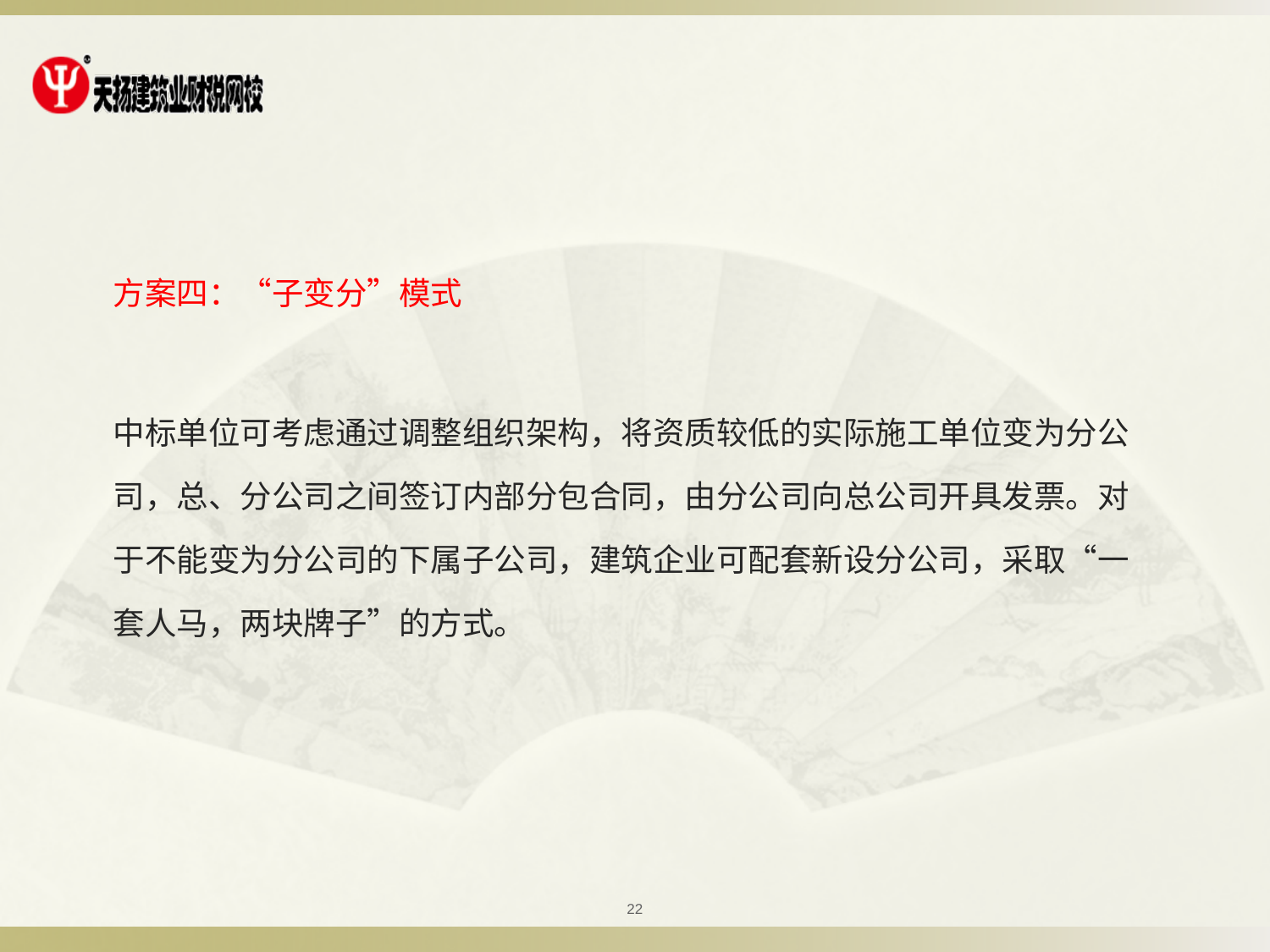

方案四：“子变分”模式

中标单位可考虑通过调整组织架构，将资质较低的实际施工单位变为分公司，总、分公司之间签订内部分包合同，由分公司向总公司开具发票。对于不能变为分公司的下属子公司，建筑企业可配套新设分公司，采取“一套人马，两块牌子”的方式。

22